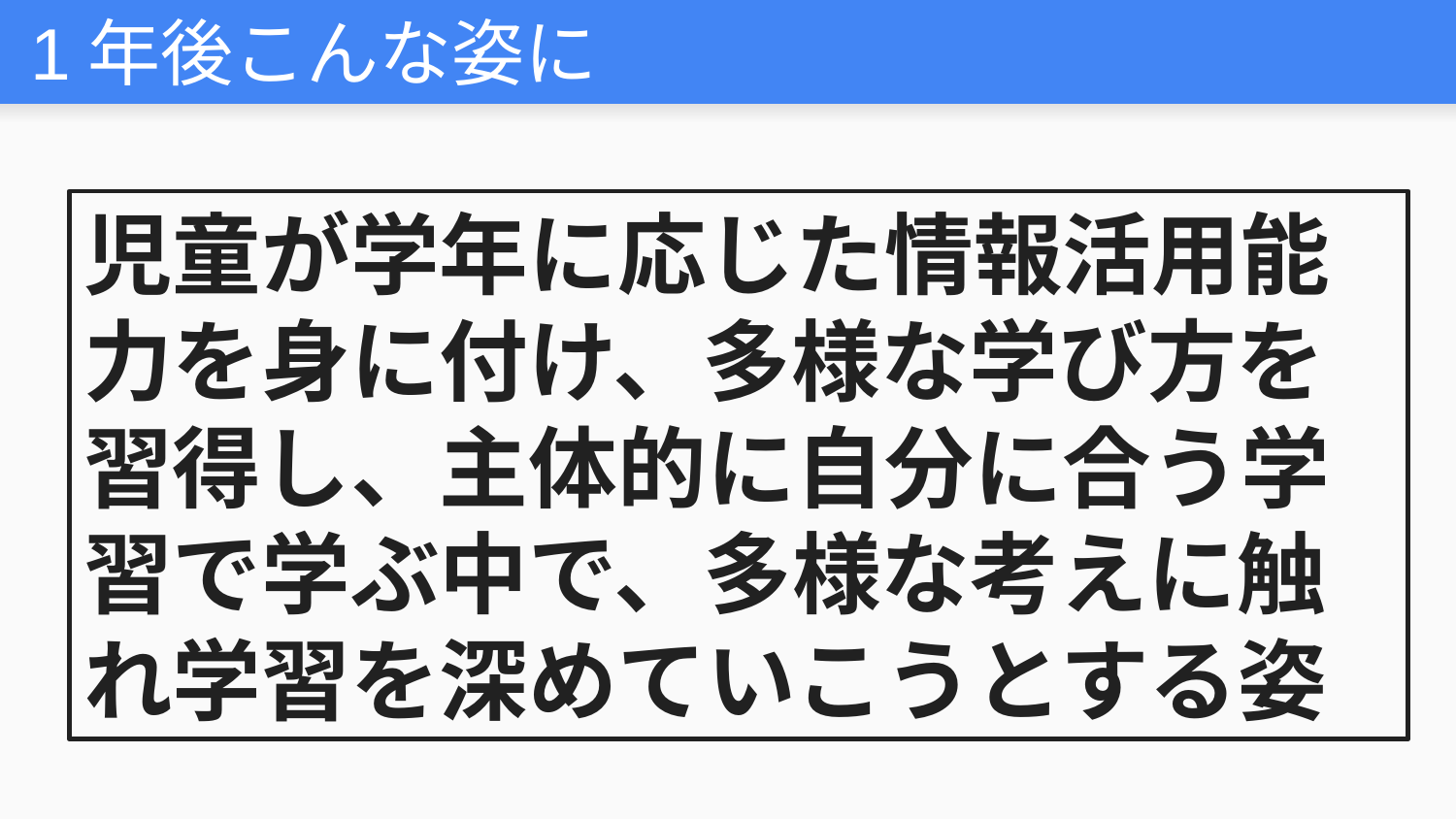

# 1年後こんな姿に
児童が学年に応じた情報活用能力を身に付け、多様な学び方を習得し、主体的に自分に合う学習で学ぶ中で、多様な考えに触れ学習を深めていこうとする姿